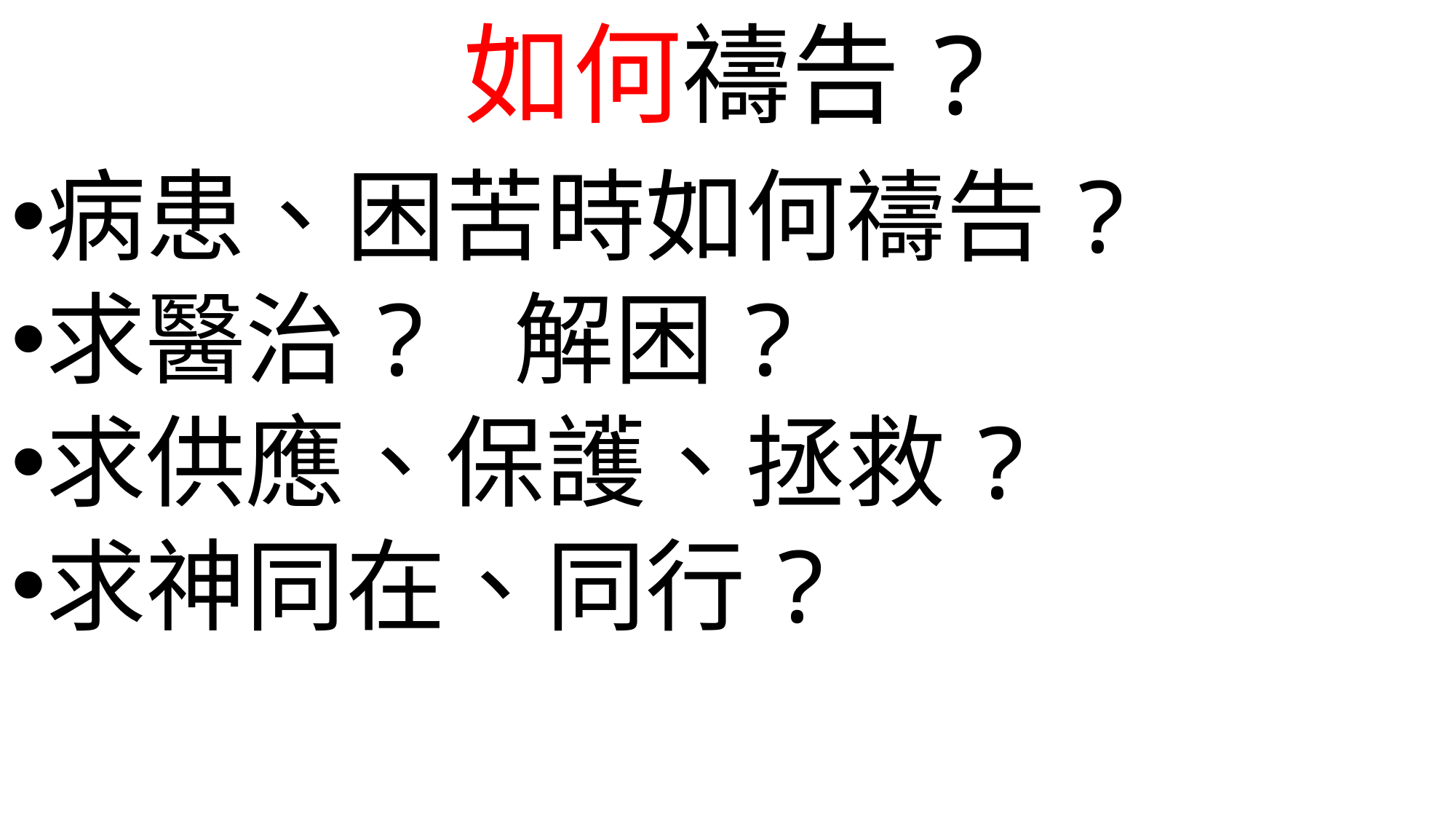

# 如何禱告?
病患、困苦時如何禱告?
求醫治? 解困?
求供應、保護、拯救?
求神同在、同行?